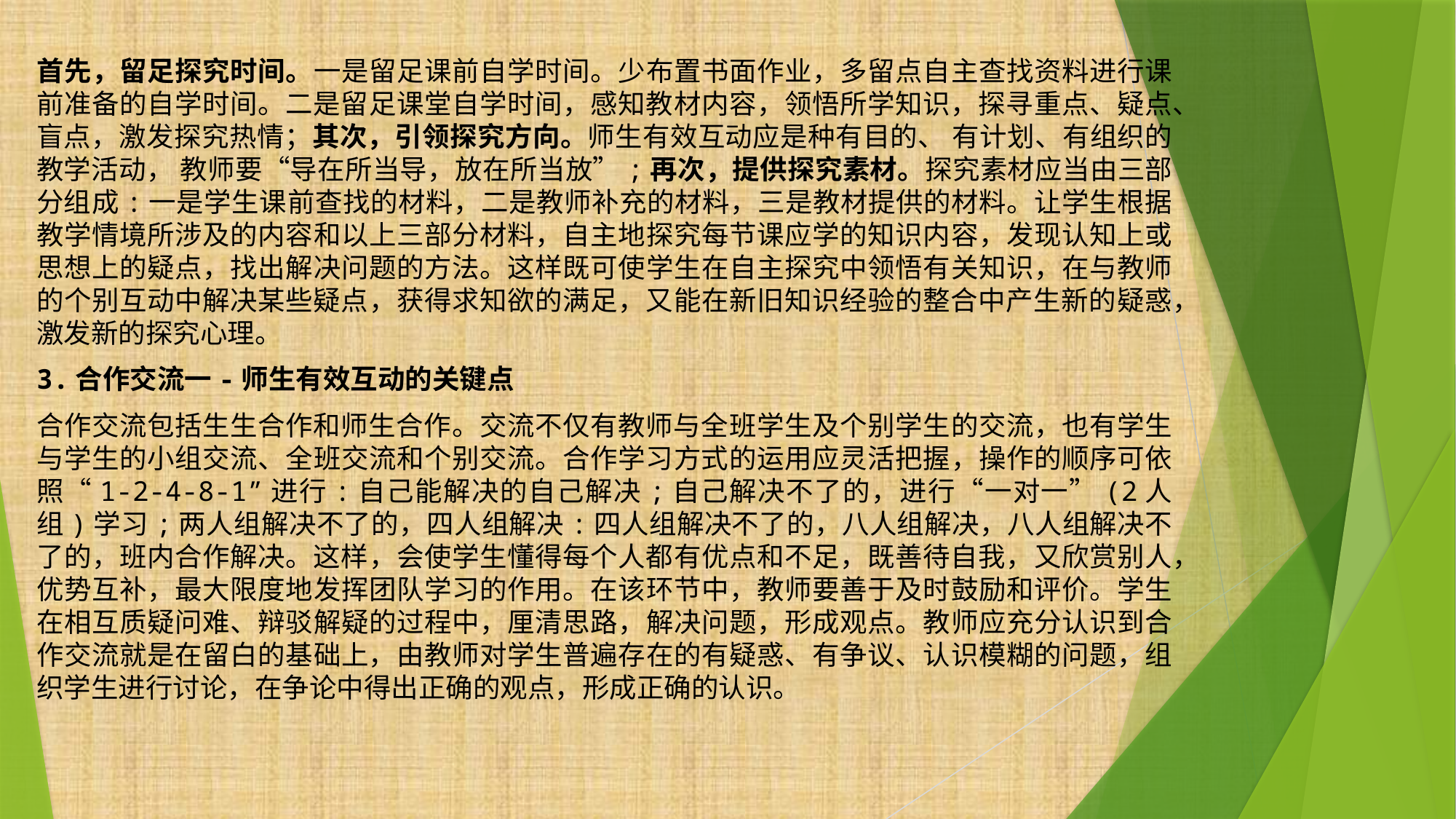

首先，留足探究时间。一是留足课前自学时间。少布置书面作业，多留点自主查找资料进行课前准备的自学时间。二是留足课堂自学时间，感知教材内容，领悟所学知识，探寻重点、疑点、盲点，激发探究热情；其次，引领探究方向。师生有效互动应是种有目的、 有计划、有组织的教学活动， 教师要“导在所当导，放在所当放”;再次，提供探究素材。探究素材应当由三部分组成:一是学生课前查找的材料，二是教师补充的材料，三是教材提供的材料。让学生根据教学情境所涉及的内容和以上三部分材料，自主地探究每节课应学的知识内容，发现认知上或思想上的疑点，找出解决问题的方法。这样既可使学生在自主探究中领悟有关知识，在与教师的个别互动中解决某些疑点，获得求知欲的满足，又能在新旧知识经验的整合中产生新的疑惑，激发新的探究心理。
3.合作交流一-师生有效互动的关键点
合作交流包括生生合作和师生合作。交流不仅有教师与全班学生及个别学生的交流，也有学生与学生的小组交流、全班交流和个别交流。合作学习方式的运用应灵活把握，操作的顺序可依照“1-2-4-8-1”进行:自己能解决的自己解决;自己解决不了的，进行“一对一”(2人组)学习;两人组解决不了的，四人组解决:四人组解决不了的，八人组解决，八人组解决不了的，班内合作解决。这样，会使学生懂得每个人都有优点和不足，既善待自我，又欣赏别人，优势互补，最大限度地发挥团队学习的作用。在该环节中，教师要善于及时鼓励和评价。学生在相互质疑问难、辩驳解疑的过程中，厘清思路，解决问题，形成观点。教师应充分认识到合作交流就是在留白的基础上，由教师对学生普遍存在的有疑惑、有争议、认识模糊的问题，组织学生进行讨论，在争论中得出正确的观点，形成正确的认识。